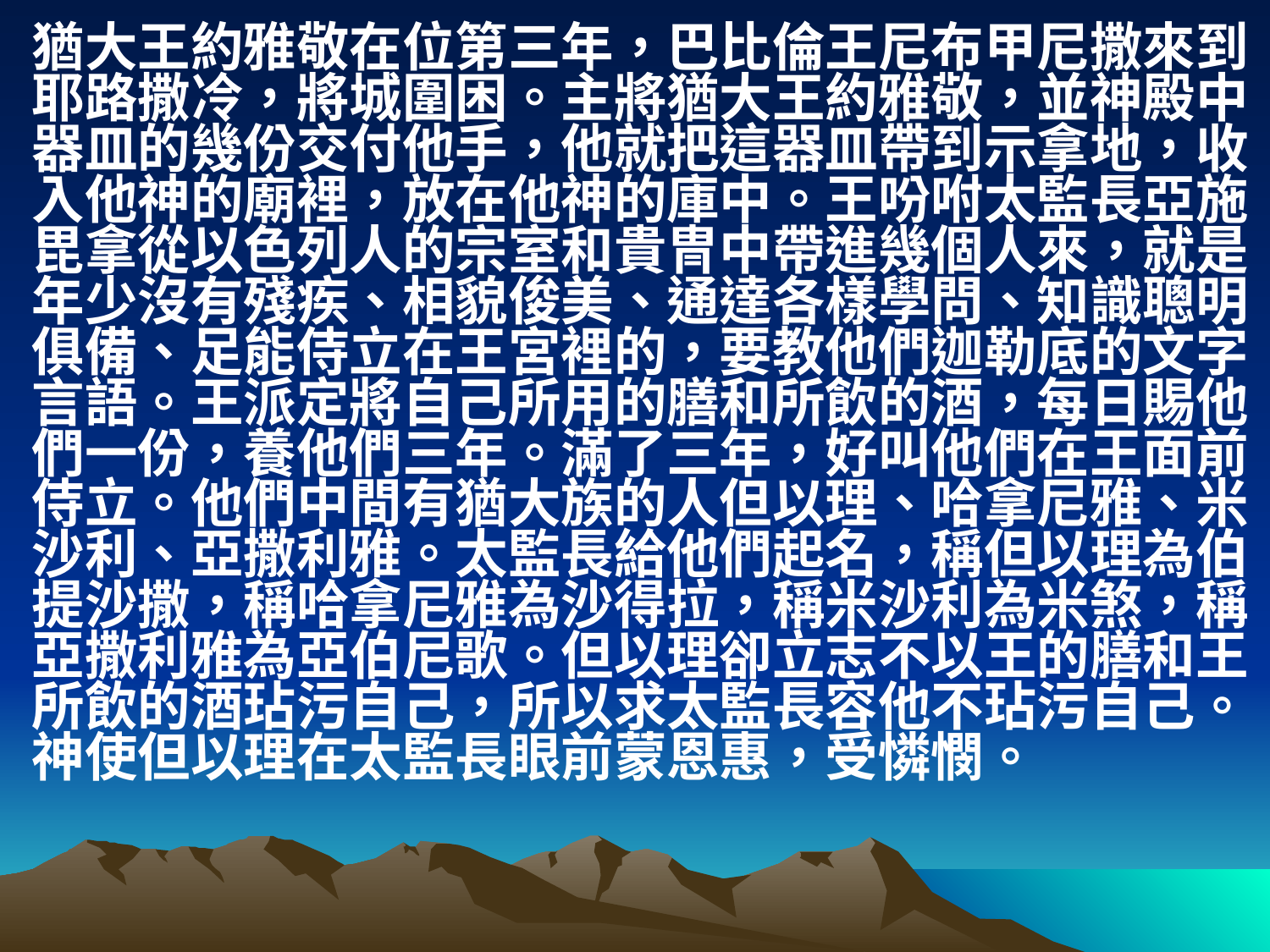

猶大王約雅敬在位第三年，巴比倫王尼布甲尼撒來到耶路撒冷，將城圍困。主將猶大王約雅敬，並神殿中器皿的幾份交付他手，他就把這器皿帶到示拿地，收入他神的廟裡，放在他神的庫中。王吩咐太監長亞施毘拿從以色列人的宗室和貴冑中帶進幾個人來，就是年少沒有殘疾、相貌俊美、通達各樣學問、知識聰明俱備、足能侍立在王宮裡的，要教他們迦勒底的文字言語。王派定將自己所用的膳和所飲的酒，每日賜他們一份，養他們三年。滿了三年，好叫他們在王面前侍立。他們中間有猶大族的人但以理、哈拿尼雅、米沙利、亞撒利雅。太監長給他們起名，稱但以理為伯提沙撒，稱哈拿尼雅為沙得拉，稱米沙利為米煞，稱亞撒利雅為亞伯尼歌。但以理卻立志不以王的膳和王所飲的酒玷污自己，所以求太監長容他不玷污自己。神使但以理在太監長眼前蒙恩惠，受憐憫。